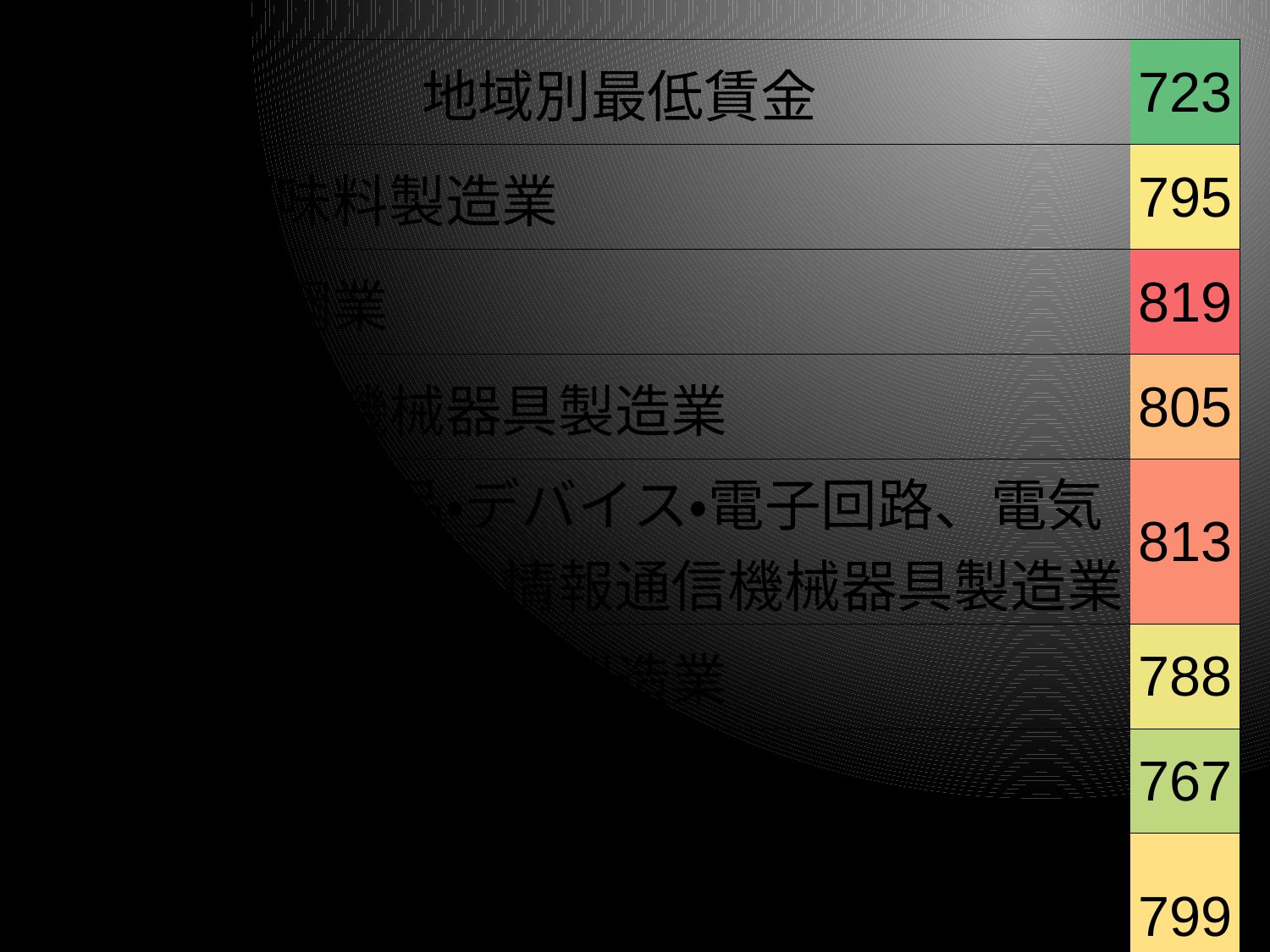

| 千葉 | 地域別最低賃金 |  | 723 |
| --- | --- | --- | --- |
|  | 産業別最低賃金 | 調味料製造業 | 795 |
|  |  | 鉄鋼業 | 819 |
|  |  | 一般機械器具製造業 | 805 |
|  |  | 電子部品・デバイス・電子回路、電気機械器具、情報通信機械器具製造業 | 813 |
|  |  | 精密機械器具製造業 | 788 |
|  |  | 各種商品小売業 | 767 |
|  |  | 自動車（新車）小売業 | 799 |